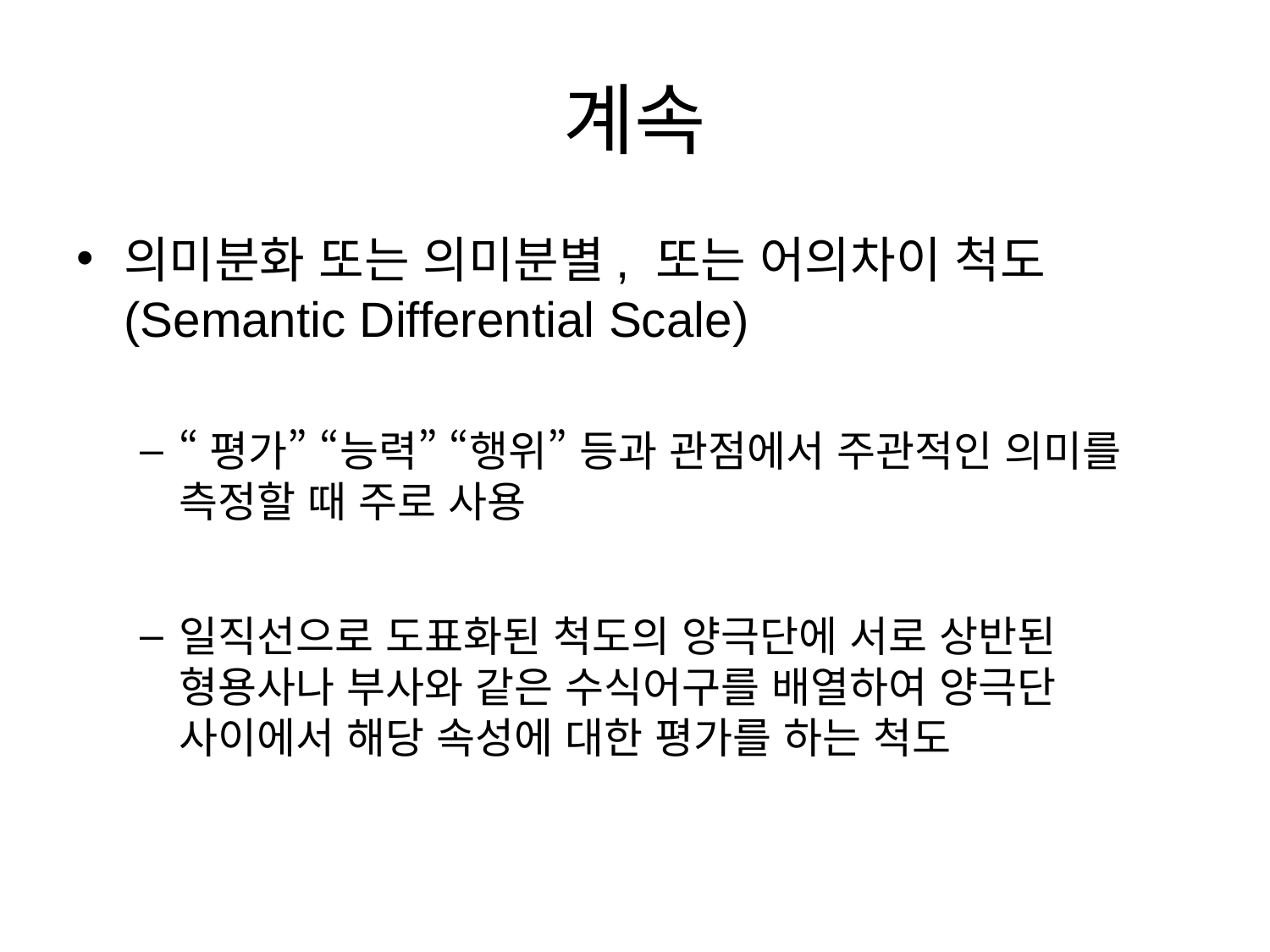

# 계속
의미분화 또는 의미분별, 또는 어의차이 척도(Semantic Differential Scale)

“평가” “능력” “행위” 등과 관점에서 주관적인 의미를 측정할 때 주로 사용

일직선으로 도표화된 척도의 양극단에 서로 상반된 형용사나 부사와 같은 수식어구를 배열하여 양극단 사이에서 해당 속성에 대한 평가를 하는 척도